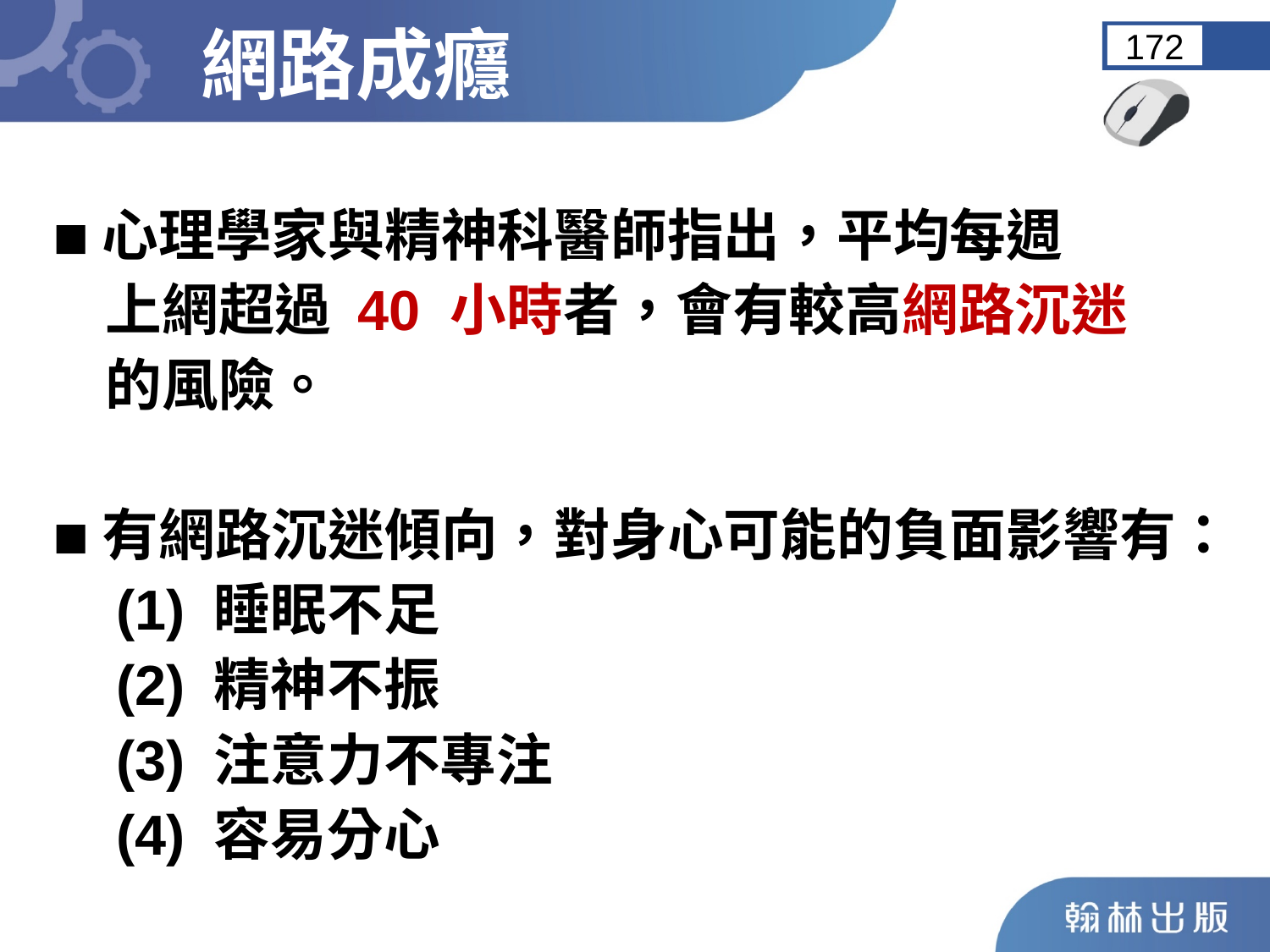

網路成癮

172
◼︎心理學家與精神科醫師指出，平均每週
   上網超過 40 小時者，會有較高網路沉迷
   的風險。

◼︎有網路沉迷傾向，對身心可能的負面影響有：
    (1) 睡眠不足
    (2) 精神不振
    (3) 注意力不專注
    (4) 容易分心